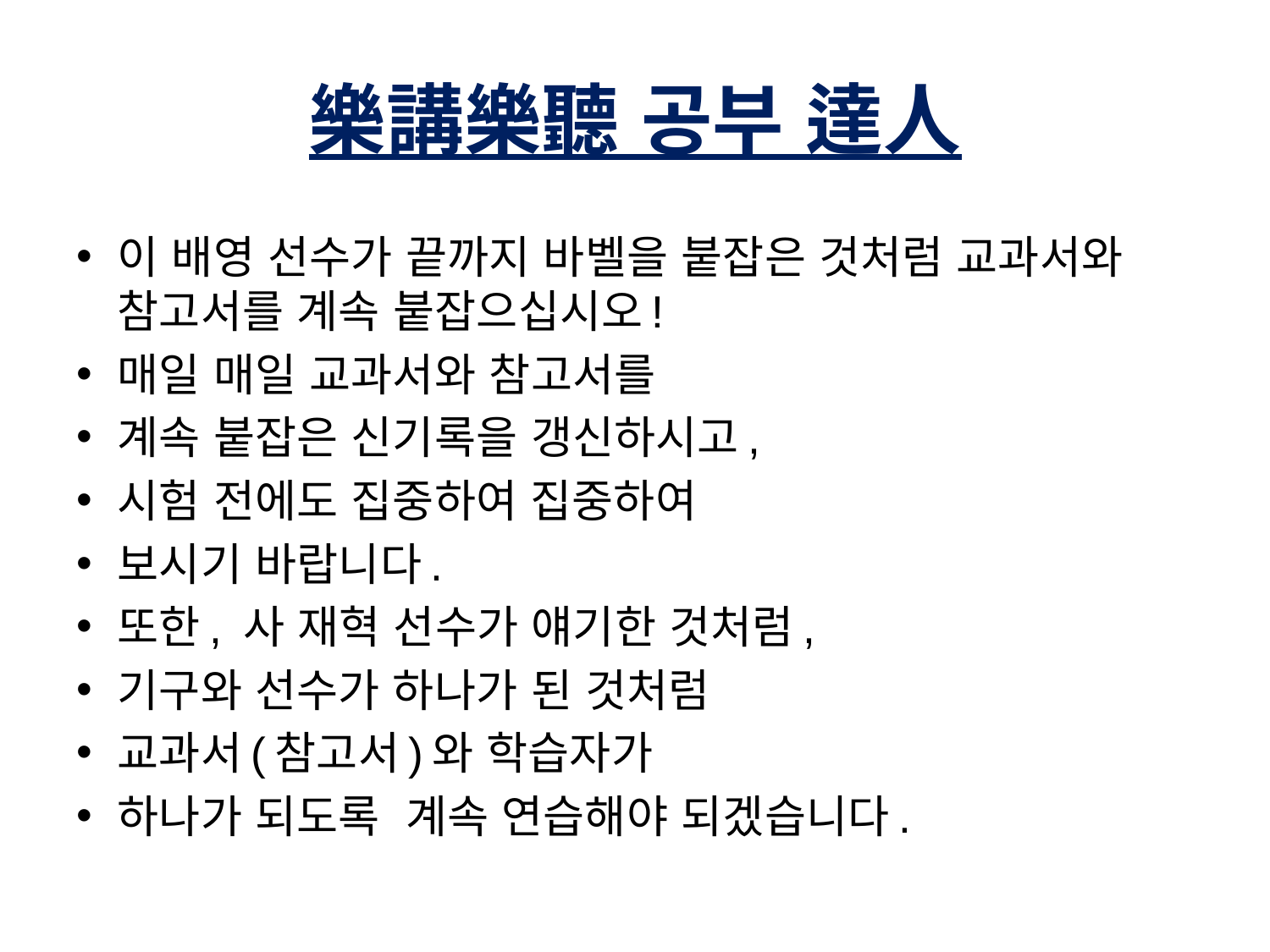

# 樂講樂聽 공부 達人
이 배영 선수가 끝까지 바벨을 붙잡은 것처럼 교과서와 참고서를 계속 붙잡으십시오!
매일 매일 교과서와 참고서를
계속 붙잡은 신기록을 갱신하시고,
시험 전에도 집중하여 집중하여
보시기 바랍니다.
또한, 사 재혁 선수가 얘기한 것처럼,
기구와 선수가 하나가 된 것처럼
교과서(참고서)와 학습자가
하나가 되도록  계속 연습해야 되겠습니다.